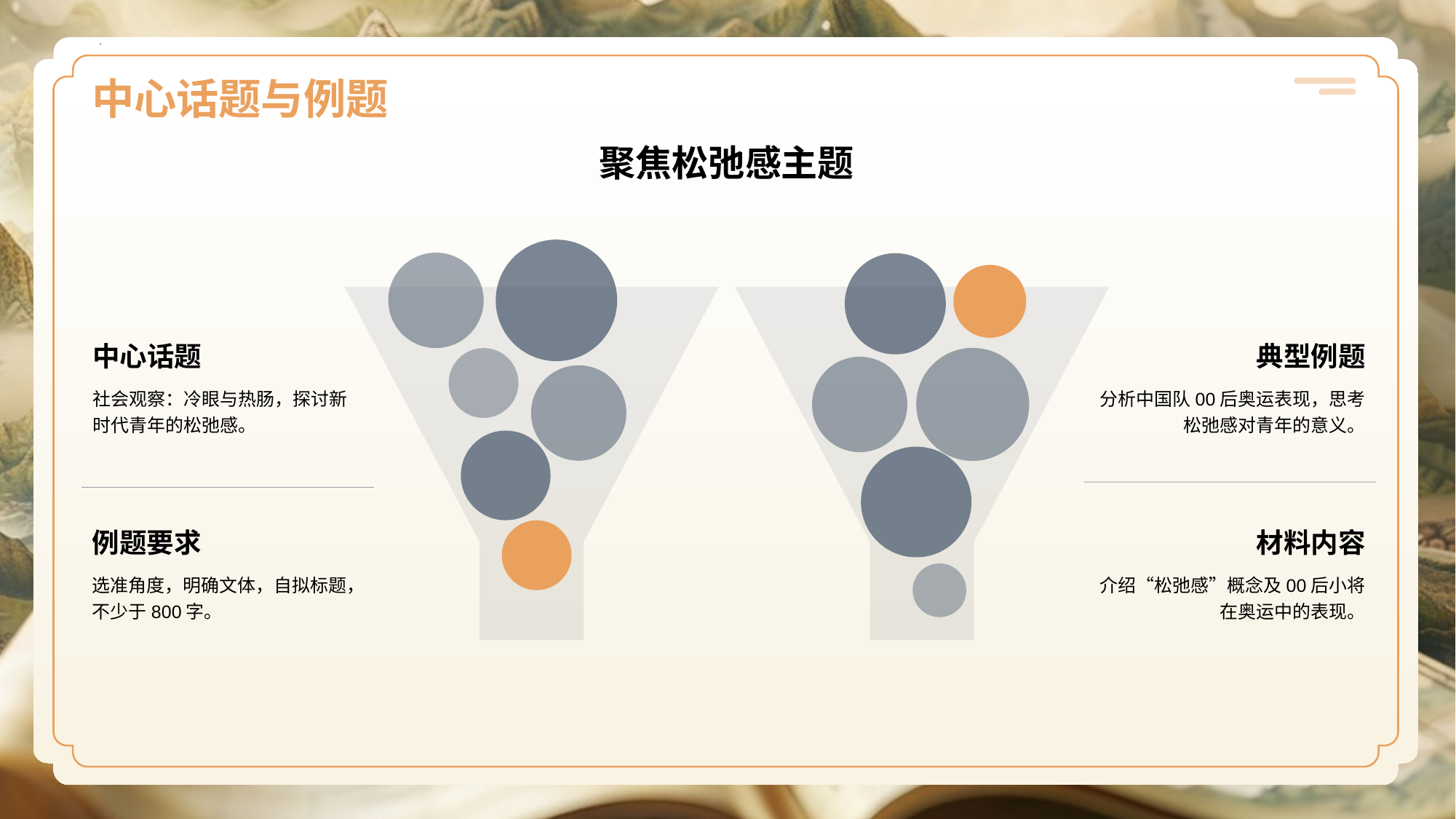

# 中心话题与例题
聚焦松弛感主题

中心话题
社会观察：冷眼与热肠，探讨新时代青年的松弛感。
典型例题
分析中国队00后奥运表现，思考松弛感对青年的意义。

例题要求
选准角度，明确文体，自拟标题，不少于800字。
材料内容
介绍“松弛感”概念及00后小将在奥运中的表现。